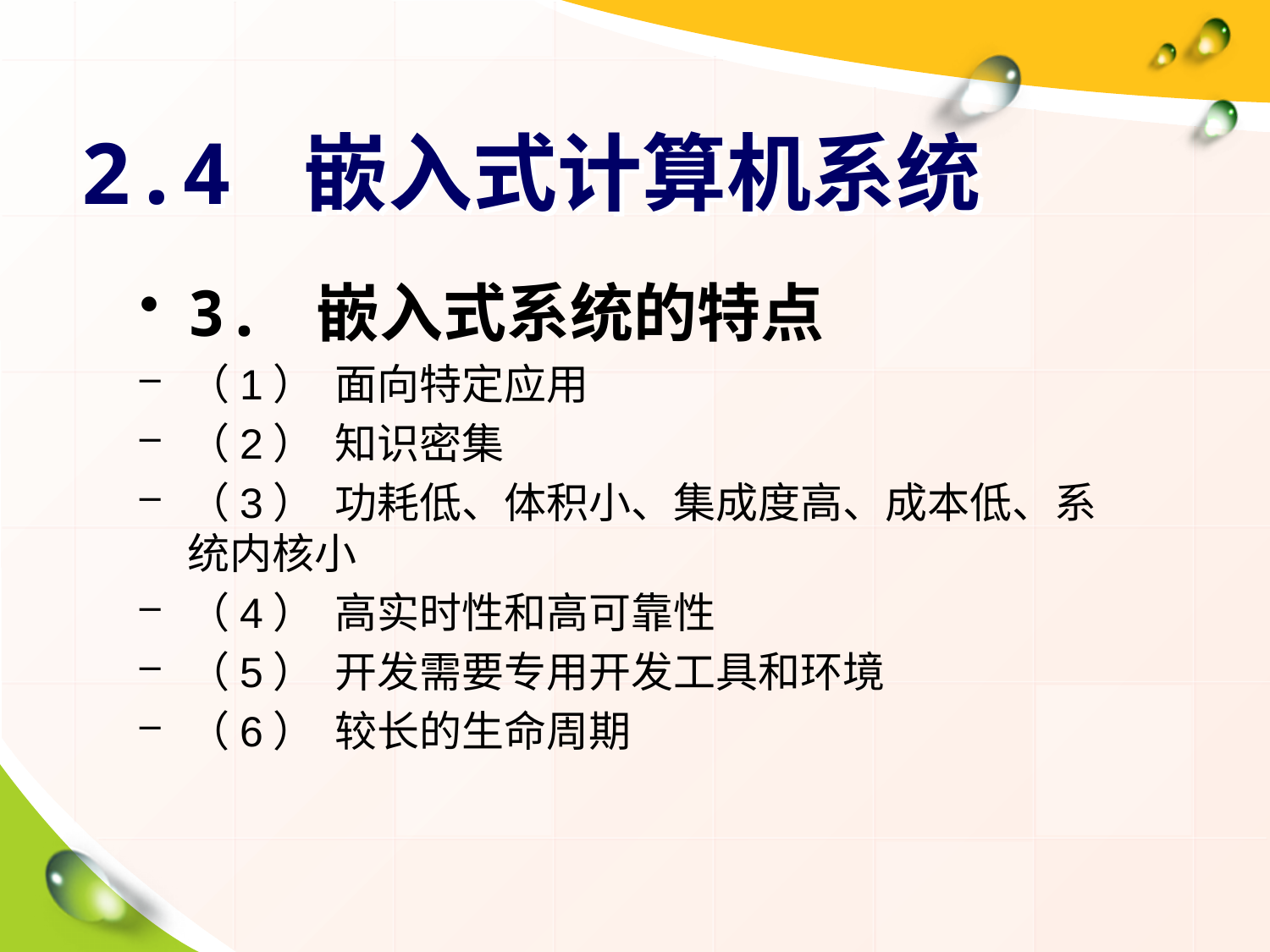

# 2.4 嵌入式计算机系统
3. 嵌入式系统的特点
（1）  面向特定应用
（2）  知识密集
（3）  功耗低、体积小、集成度高、成本低、系统内核小
（4）  高实时性和高可靠性
（5）  开发需要专用开发工具和环境
（6）  较长的生命周期